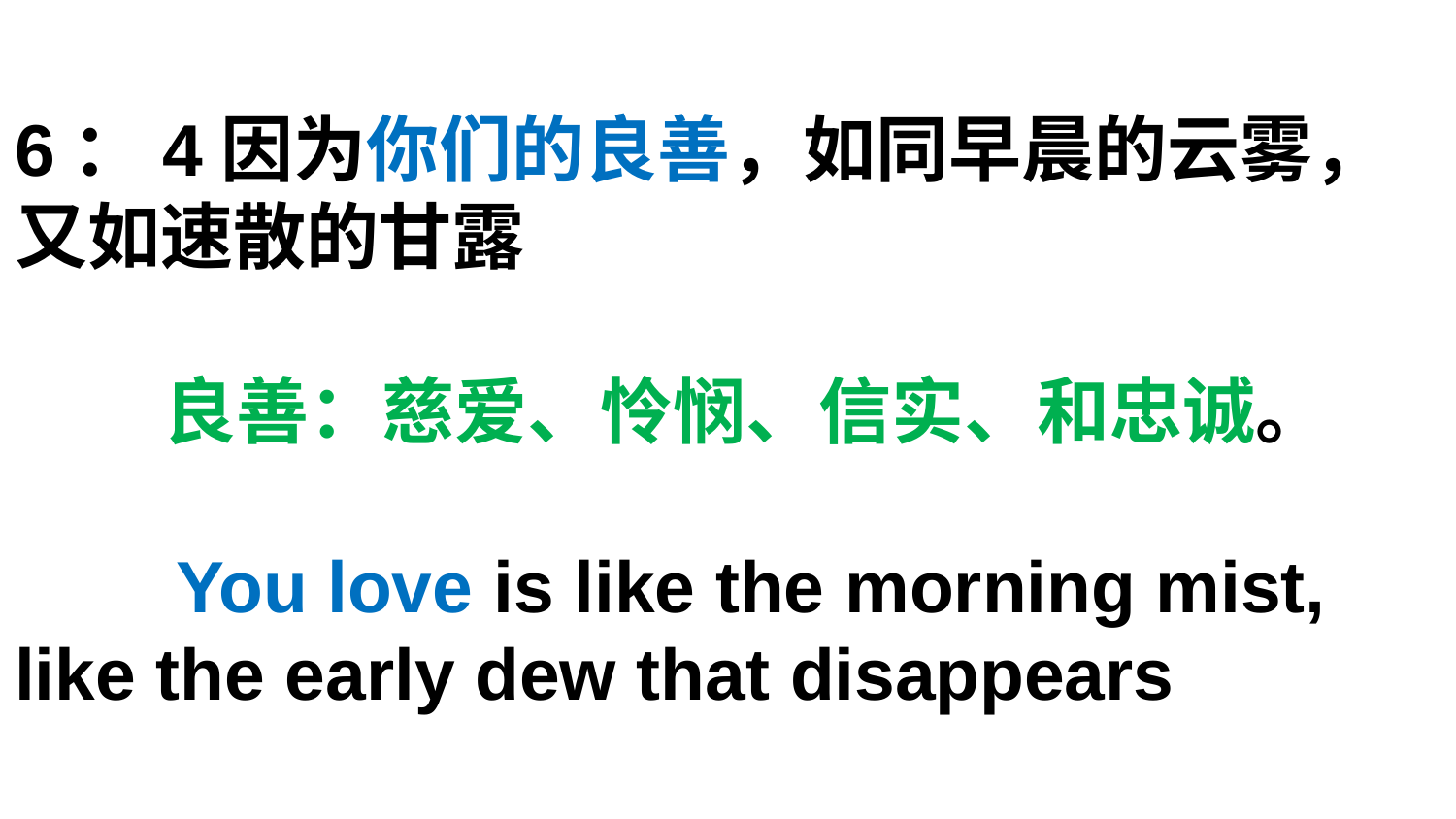

6：4因为你们的良善，如同早晨的云雾，又如速散的甘露

        良善：慈爱、怜悯、信实、和忠诚。

        You love is like the morning mist, like the early dew that disappears